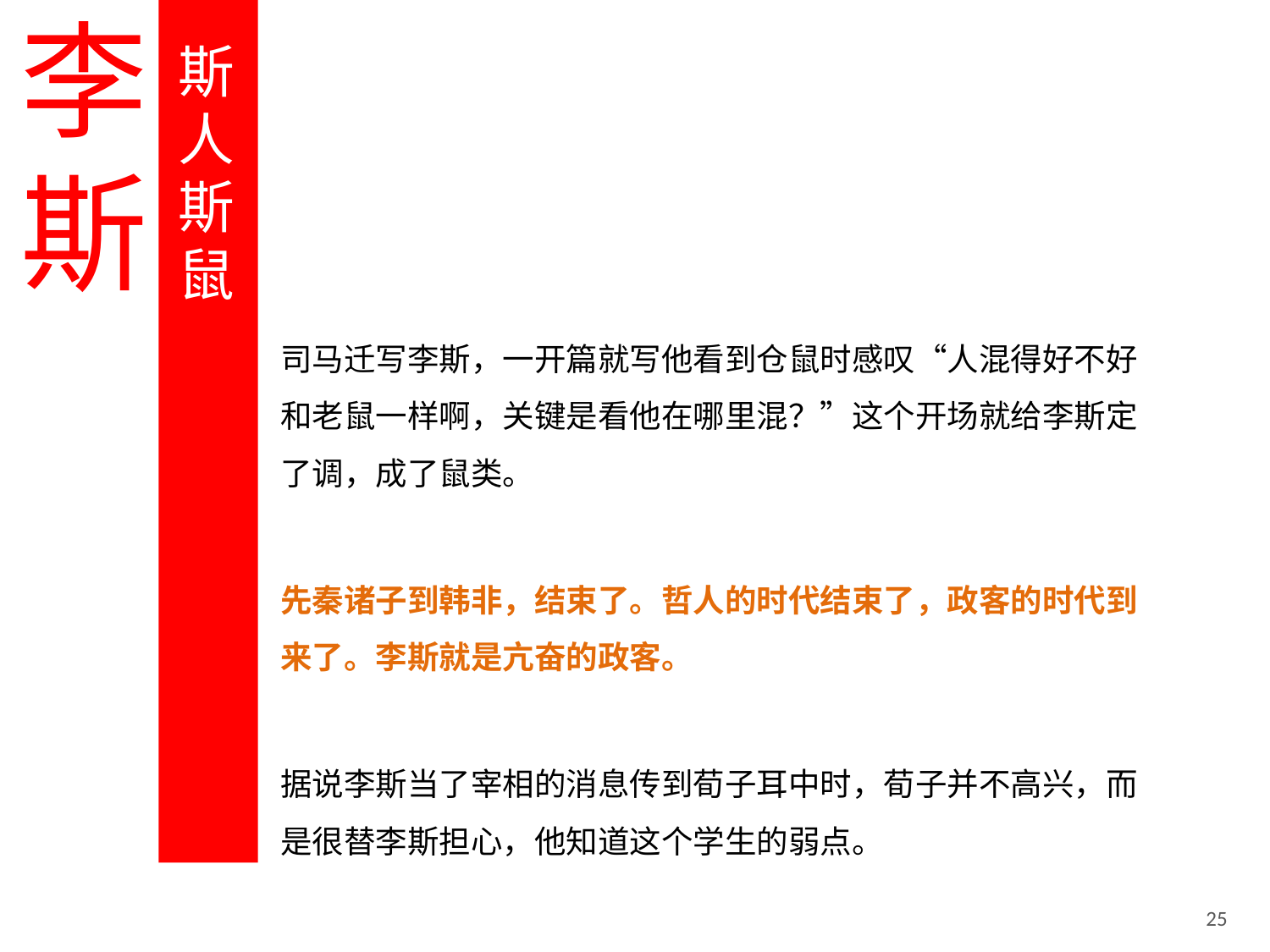

李斯
斯人斯鼠
司马迁写李斯，一开篇就写他看到仓鼠时感叹“人混得好不好和老鼠一样啊，关键是看他在哪里混？”这个开场就给李斯定了调，成了鼠类。

先秦诸子到韩非，结束了。哲人的时代结束了，政客的时代到来了。李斯就是亢奋的政客。

据说李斯当了宰相的消息传到荀子耳中时，荀子并不高兴，而是很替李斯担心，他知道这个学生的弱点。
25